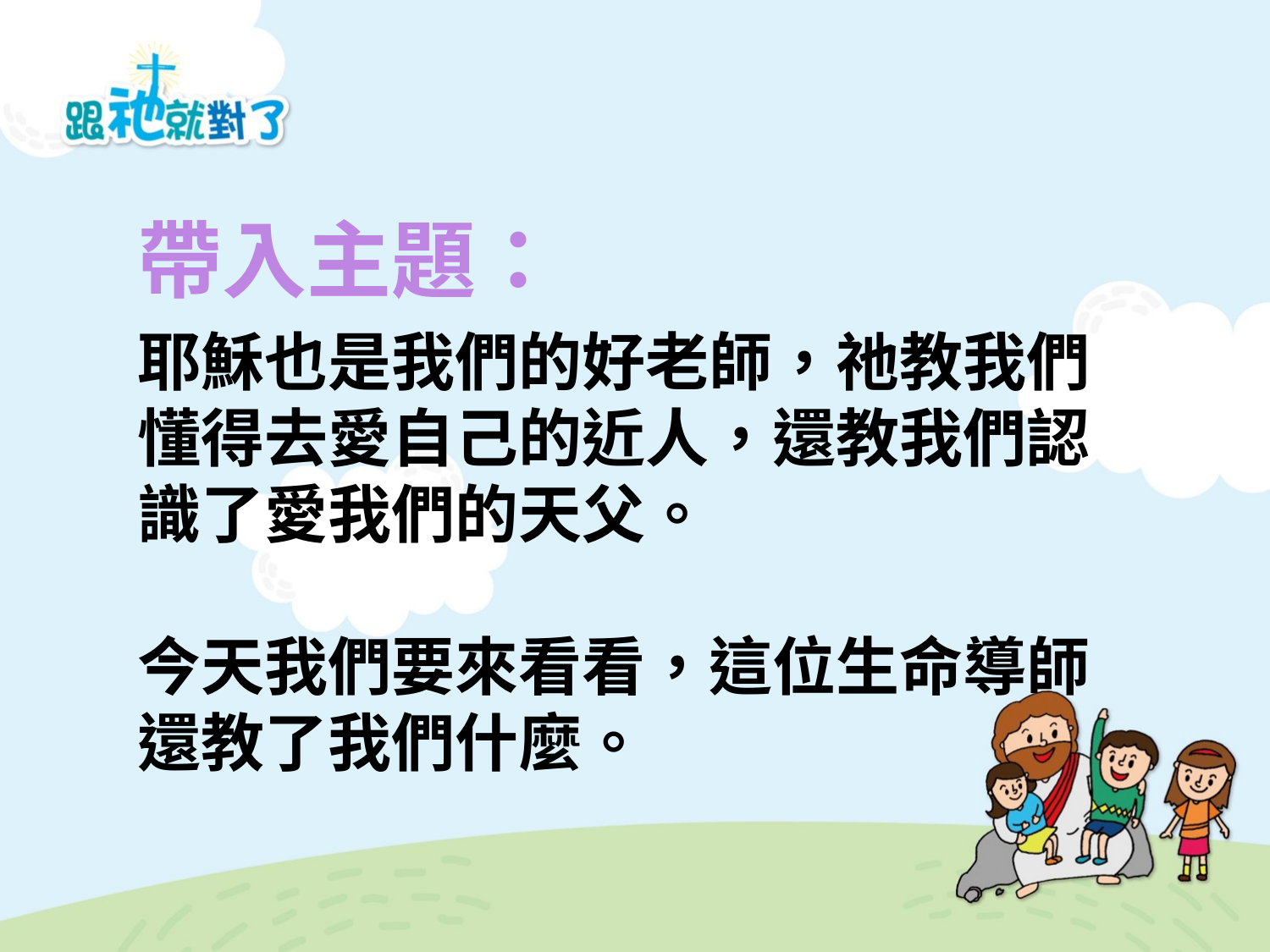

帶入主題：
耶穌也是我們的好老師，祂教我們懂得去愛自己的近人，還教我們認識了愛我們的天父。

今天我們要來看看，這位生命導師還教了我們什麼。